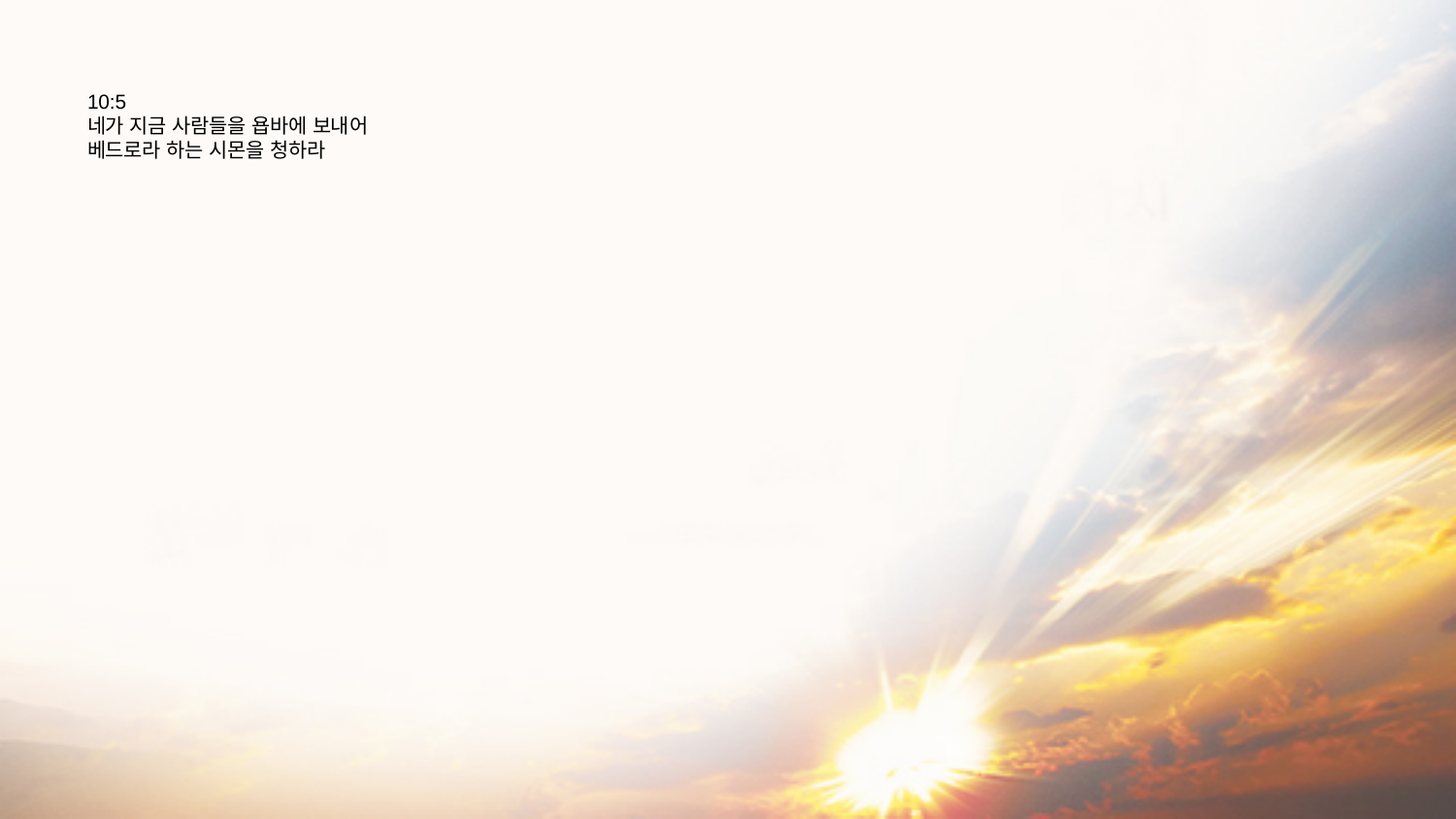

# 10:5 네가 지금 사람들을 욥바에 보내어 베드로라 하는 시몬을 청하라